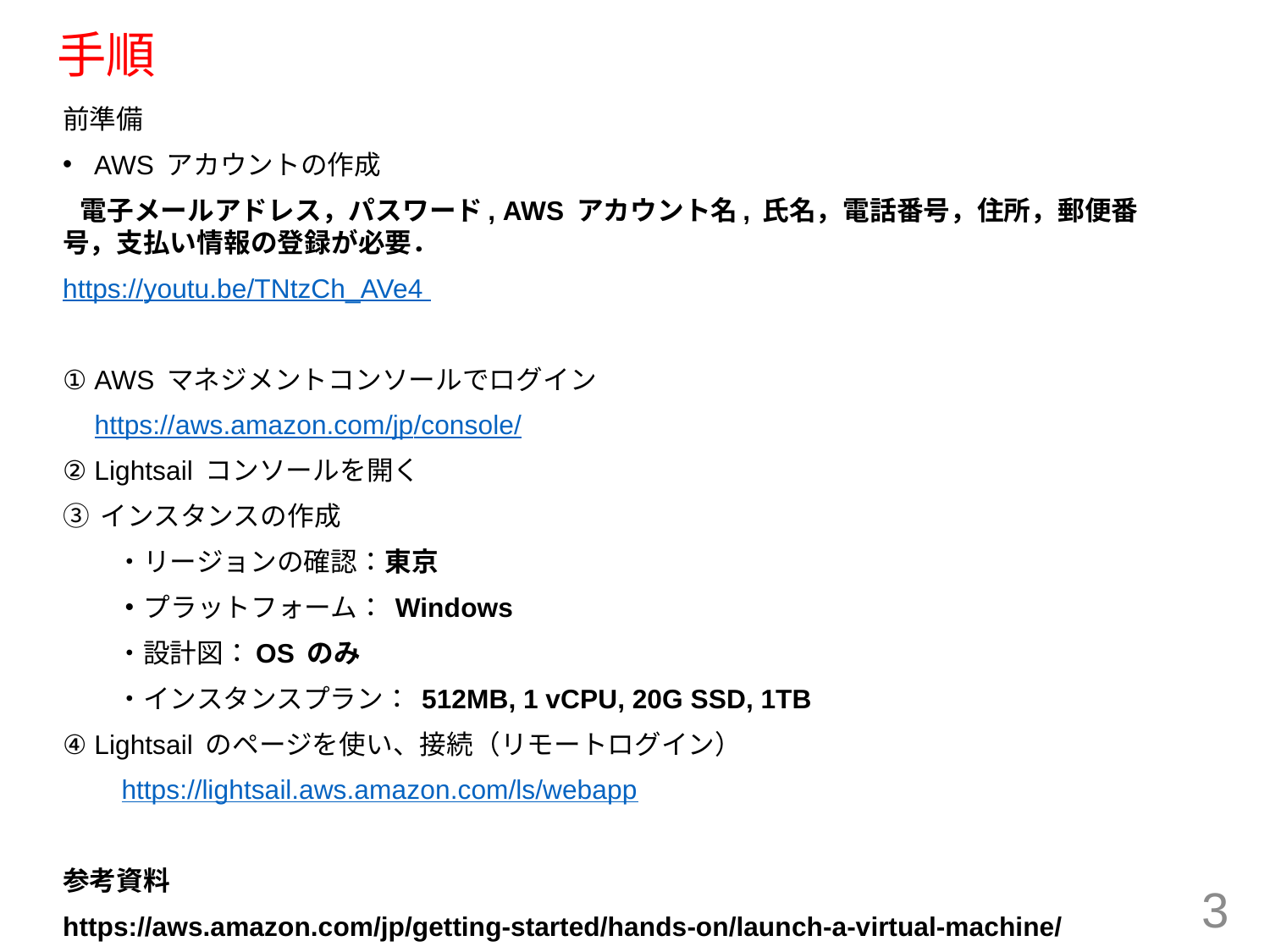

# 手順
前準備
AWS アカウントの作成
  電子メールアドレス，パスワード, AWS アカウント名, 氏名，電話番号，住所，郵便番号，支払い情報の登録が必要．
https://youtu.be/TNtzCh_AVe4

① AWS マネジメントコンソールでログイン
　https://aws.amazon.com/jp/console/
② Lightsail コンソールを開く
③ インスタンスの作成
　　・リージョンの確認：東京
　　・プラットフォーム： Windows
　　・設計図：OS のみ
　　・インスタンスプラン： 512MB, 1 vCPU, 20G SSD, 1TB
④ Lightsail のページを使い、接続（リモートログイン）
　　https://lightsail.aws.amazon.com/ls/webapp

参考資料
https://aws.amazon.com/jp/getting-started/hands-on/launch-a-virtual-machine/
3